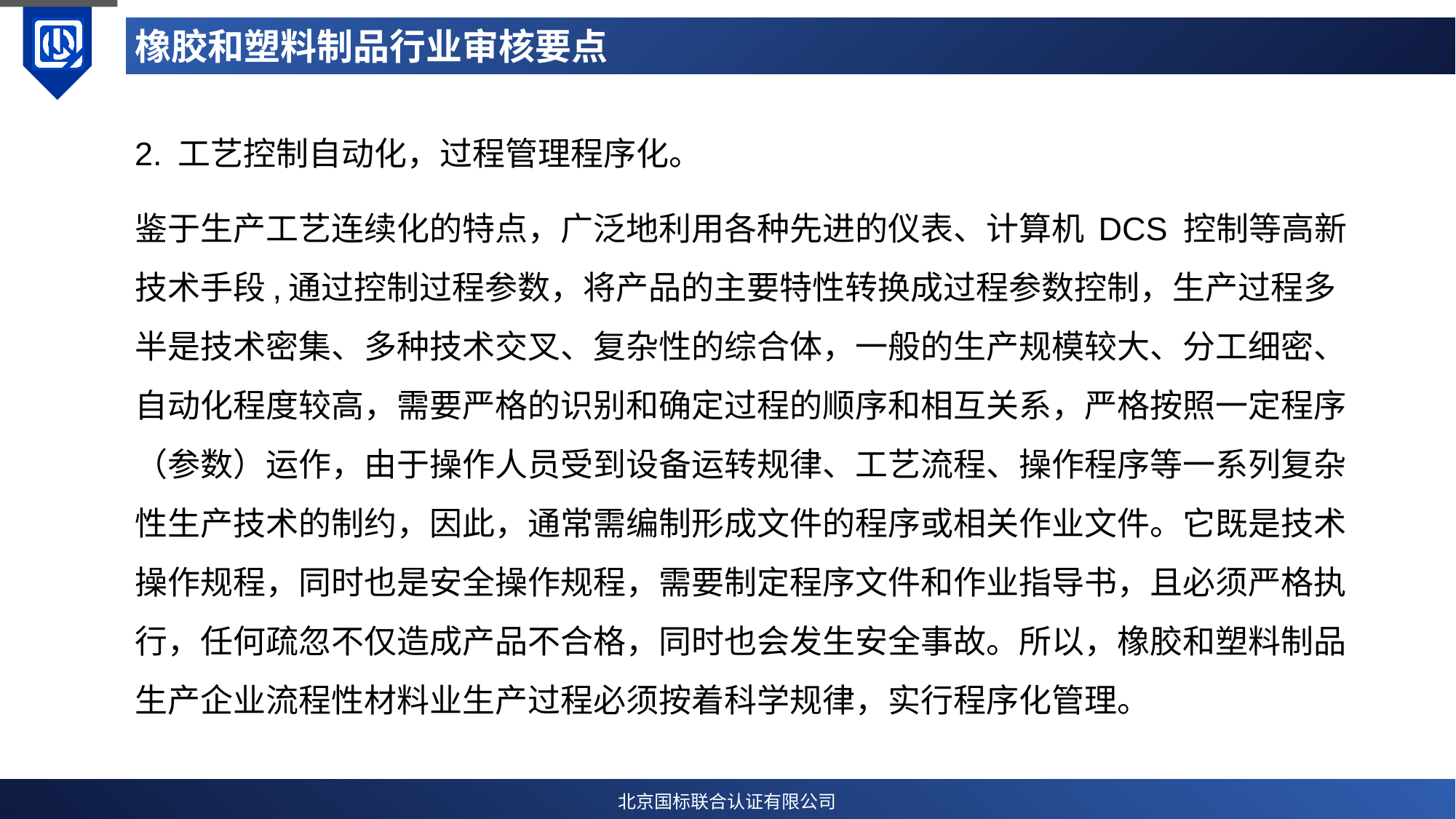

# 橡胶和塑料制品行业审核要点
2. 工艺控制自动化，过程管理程序化。
鉴于生产工艺连续化的特点，广泛地利用各种先进的仪表、计算机 DCS 控制等高新技术手段,通过控制过程参数，将产品的主要特性转换成过程参数控制，生产过程多半是技术密集、多种技术交叉、复杂性的综合体，一般的生产规模较大、分工细密、自动化程度较高，需要严格的识别和确定过程的顺序和相互关系，严格按照一定程序（参数）运作，由于操作人员受到设备运转规律、工艺流程、操作程序等一系列复杂性生产技术的制约，因此，通常需编制形成文件的程序或相关作业文件。它既是技术操作规程，同时也是安全操作规程，需要制定程序文件和作业指导书，且必须严格执行，任何疏忽不仅造成产品不合格，同时也会发生安全事故。所以，橡胶和塑料制品生产企业流程性材料业生产过程必须按着科学规律，实行程序化管理。